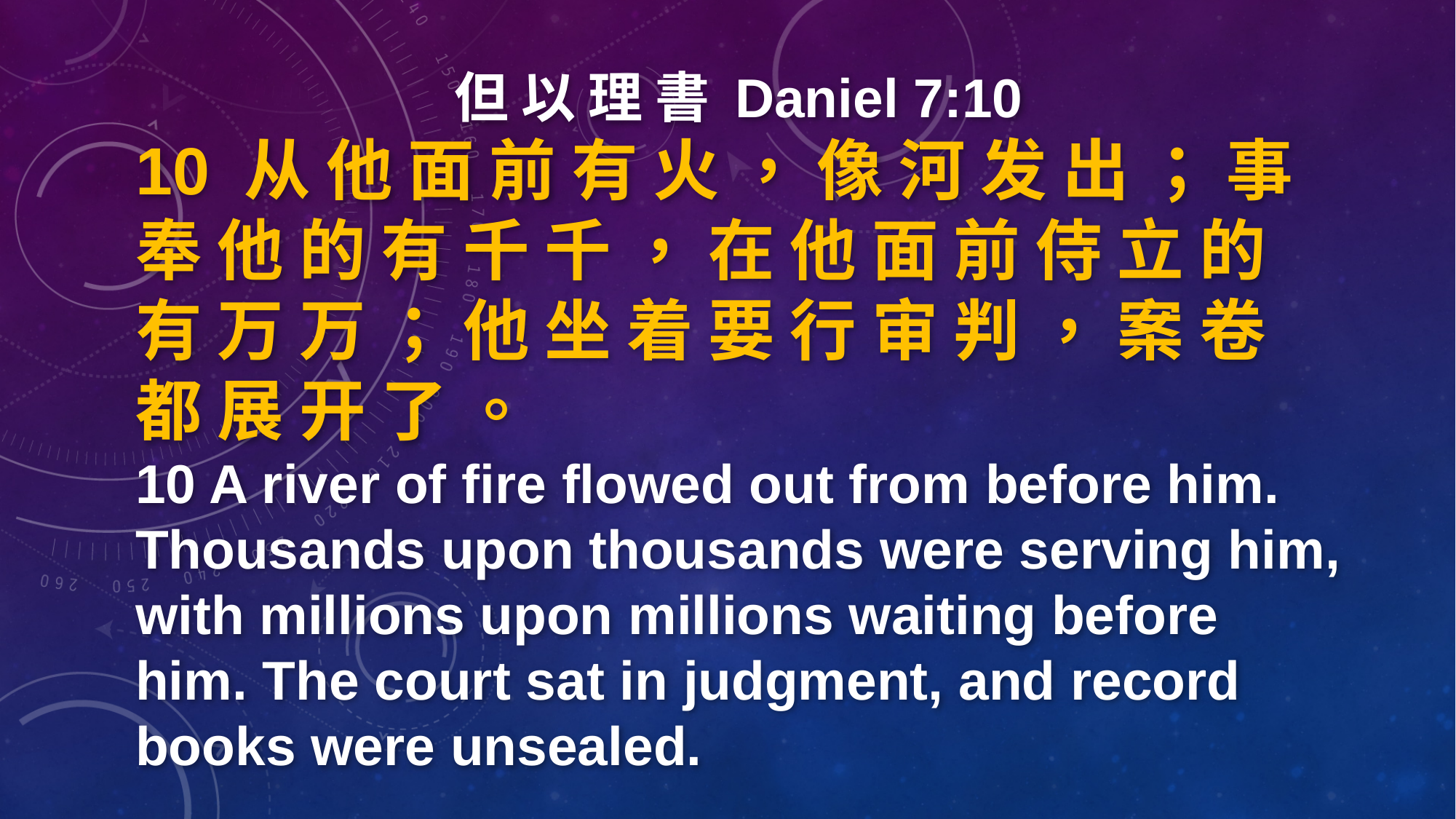

但 以 理 書 Daniel 7:10
10 从 他 面 前 有 火 ， 像 河 发 出 ； 事 奉 他 的 有 千 千 ， 在 他 面 前 侍 立 的 有 万 万 ； 他 坐 着 要 行 审 判 ， 案 卷 都 展 开 了 。
10 A river of fire flowed out from before him. Thousands upon thousands were serving him, with millions upon millions waiting before him. The court sat in judgment, and record books were unsealed.